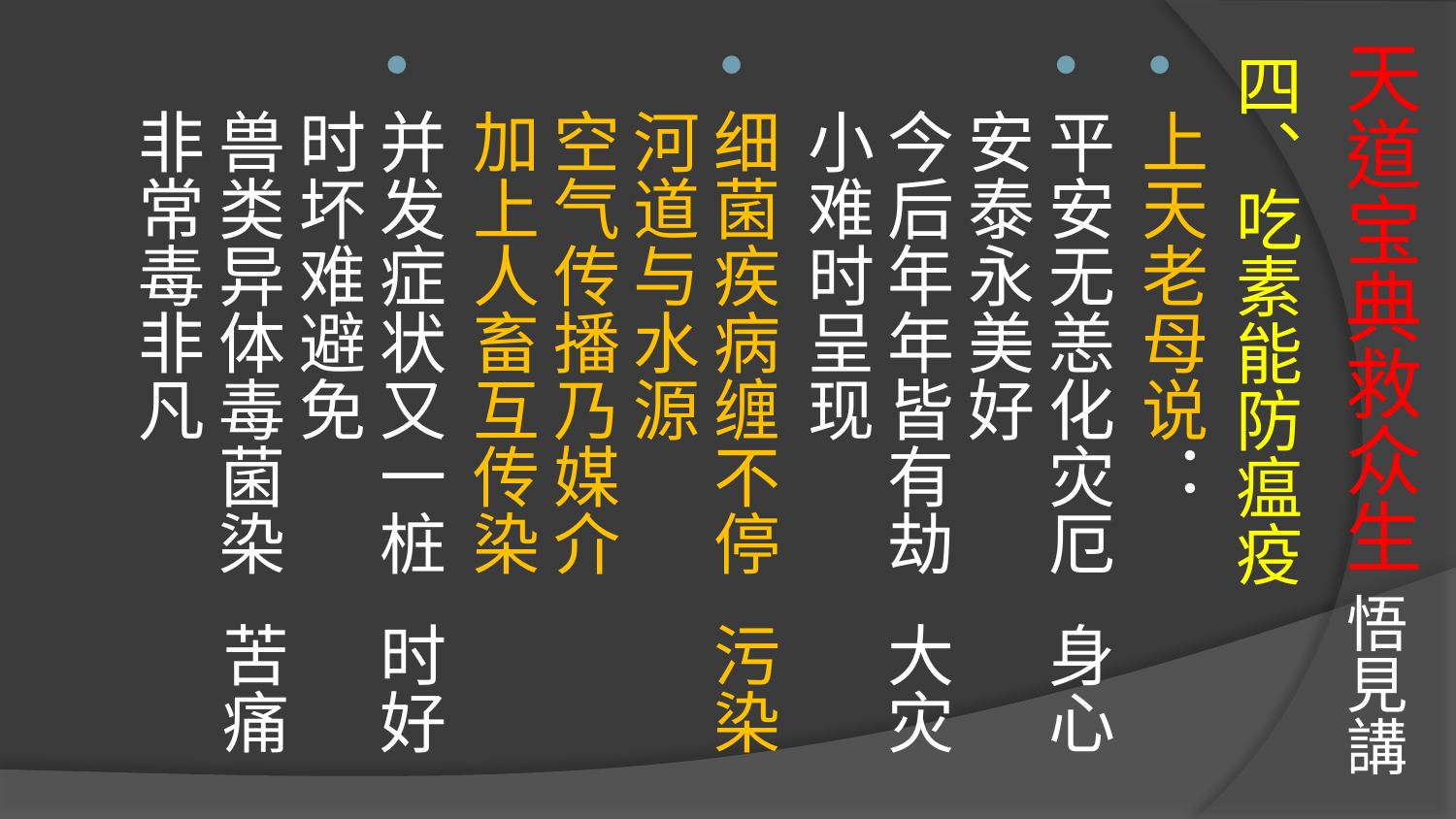

# 天道宝典救众生 悟見講
四、吃素能防瘟疫
上天老母说：
平安无恙化灾厄   身心安泰永美好
今后年年皆有劫   大灾小难时呈现
细菌疾病缠不停   污染河道与水源
空气传播乃媒介           加上人畜互传染
并发症状又一桩   时好时坏难避免
兽类异体毒菌染   苦痛非常毒非凡